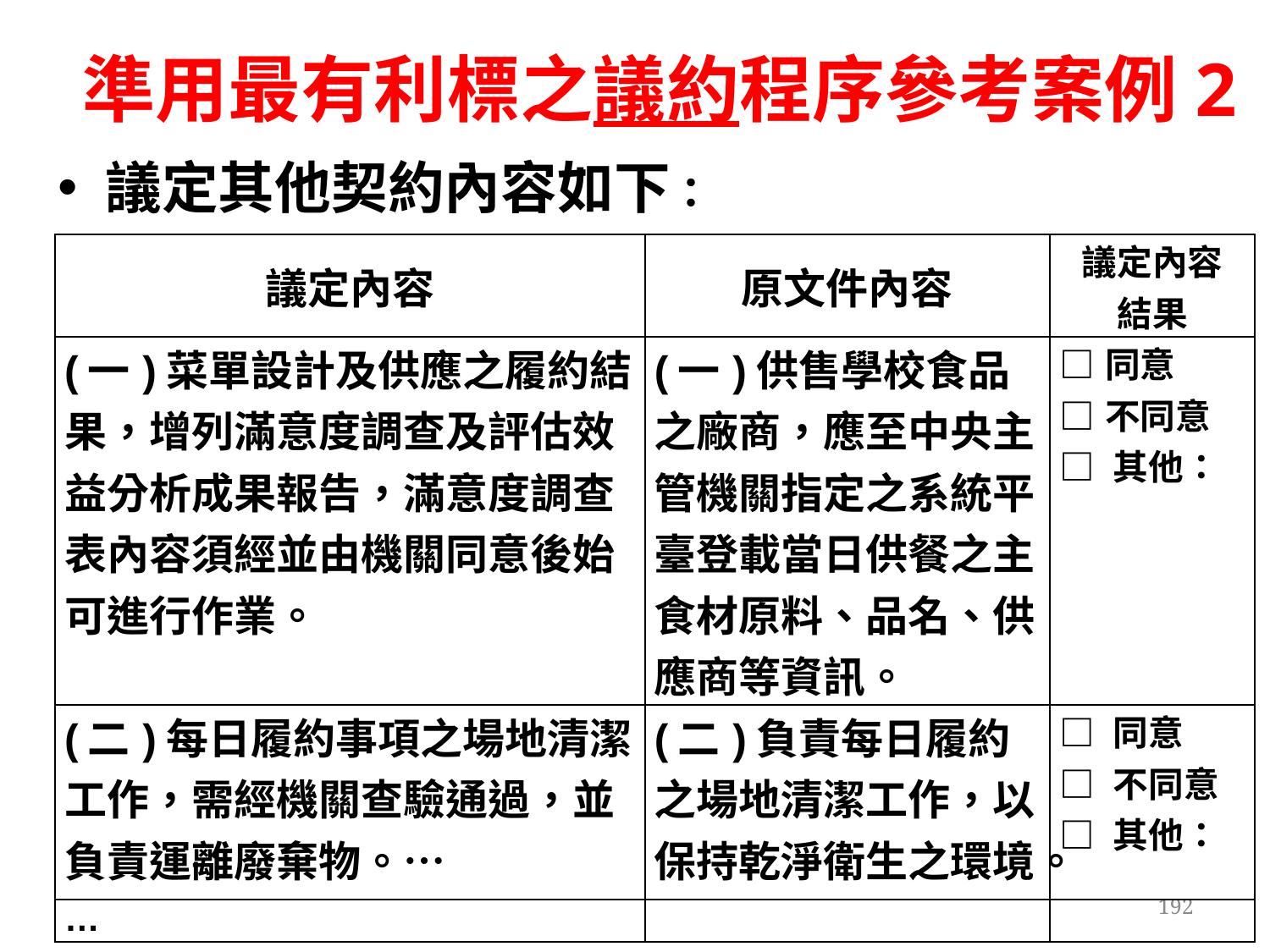

# 準用最有利標之議約程序參考案例2
議定其他契約內容如下：
| 議定內容 | 原文件內容 | 議定內容 結果 |
| --- | --- | --- |
| (一)菜單設計及供應之履約結果，增列滿意度調查及評估效益分析成果報告，滿意度調查表內容須經並由機關同意後始可進行作業。 | (一)供售學校食品之廠商，應至中央主管機關指定之系統平臺登載當日供餐之主食材原料、品名、供應商等資訊。 | □同意 □不同意 □ 其他： |
| (二)每日履約事項之場地清潔工作，需經機關查驗通過，並負責運離廢棄物。… | (二)負責每日履約之場地清潔工作，以保持乾淨衛生之環境。 | □ 同意 □ 不同意 □ 其他： |
| … |  |  |
192